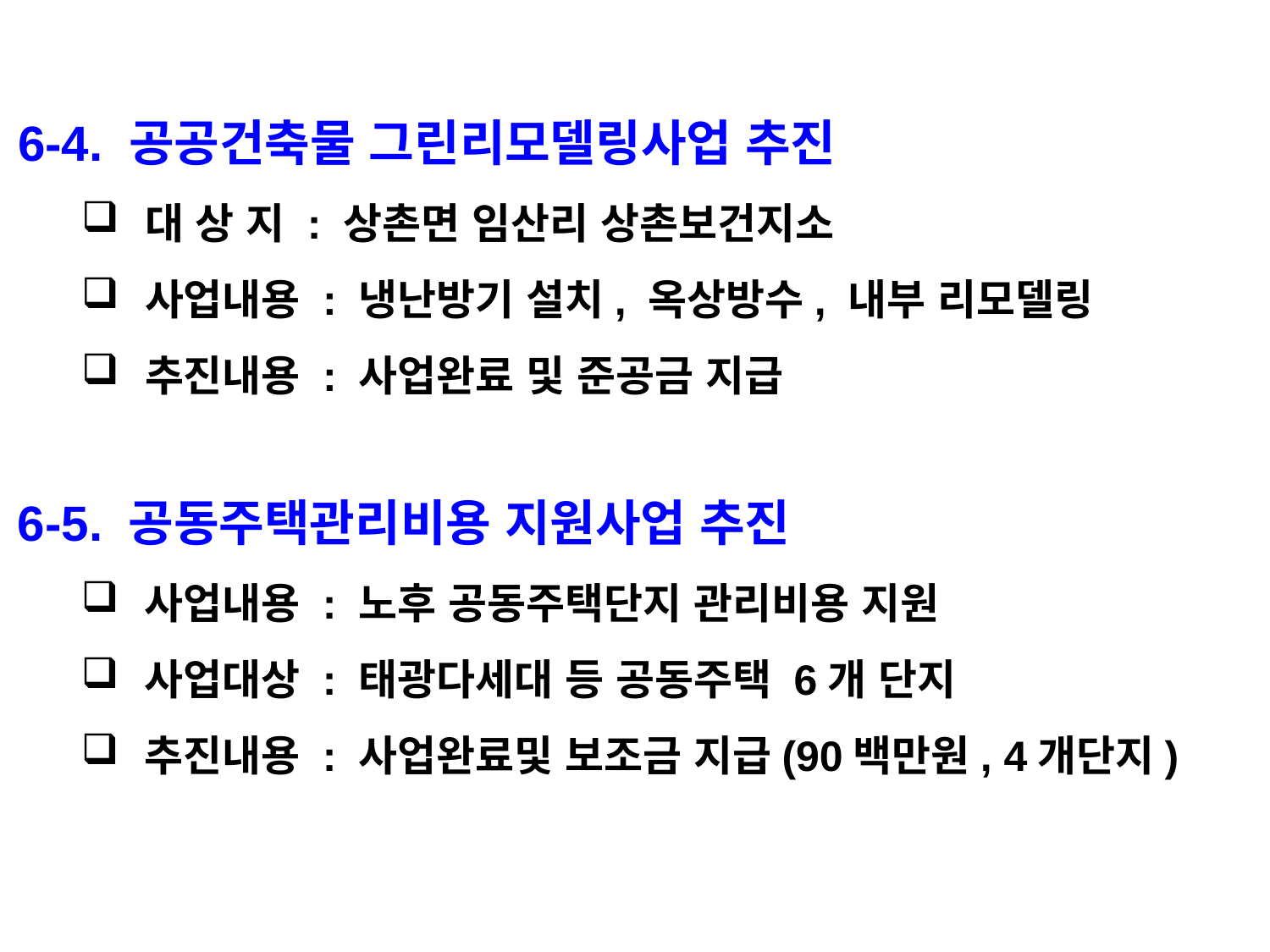

6-4. 공공건축물 그린리모델링사업 추진
대 상 지 : 상촌면 임산리 상촌보건지소
사업내용 : 냉난방기 설치, 옥상방수, 내부 리모델링
추진내용 : 사업완료 및 준공금 지급
6-5. 공동주택관리비용 지원사업 추진
사업내용 : 노후 공동주택단지 관리비용 지원
사업대상 : 태광다세대 등 공동주택 6개 단지
추진내용 : 사업완료및 보조금 지급(90백만원, 4개단지)